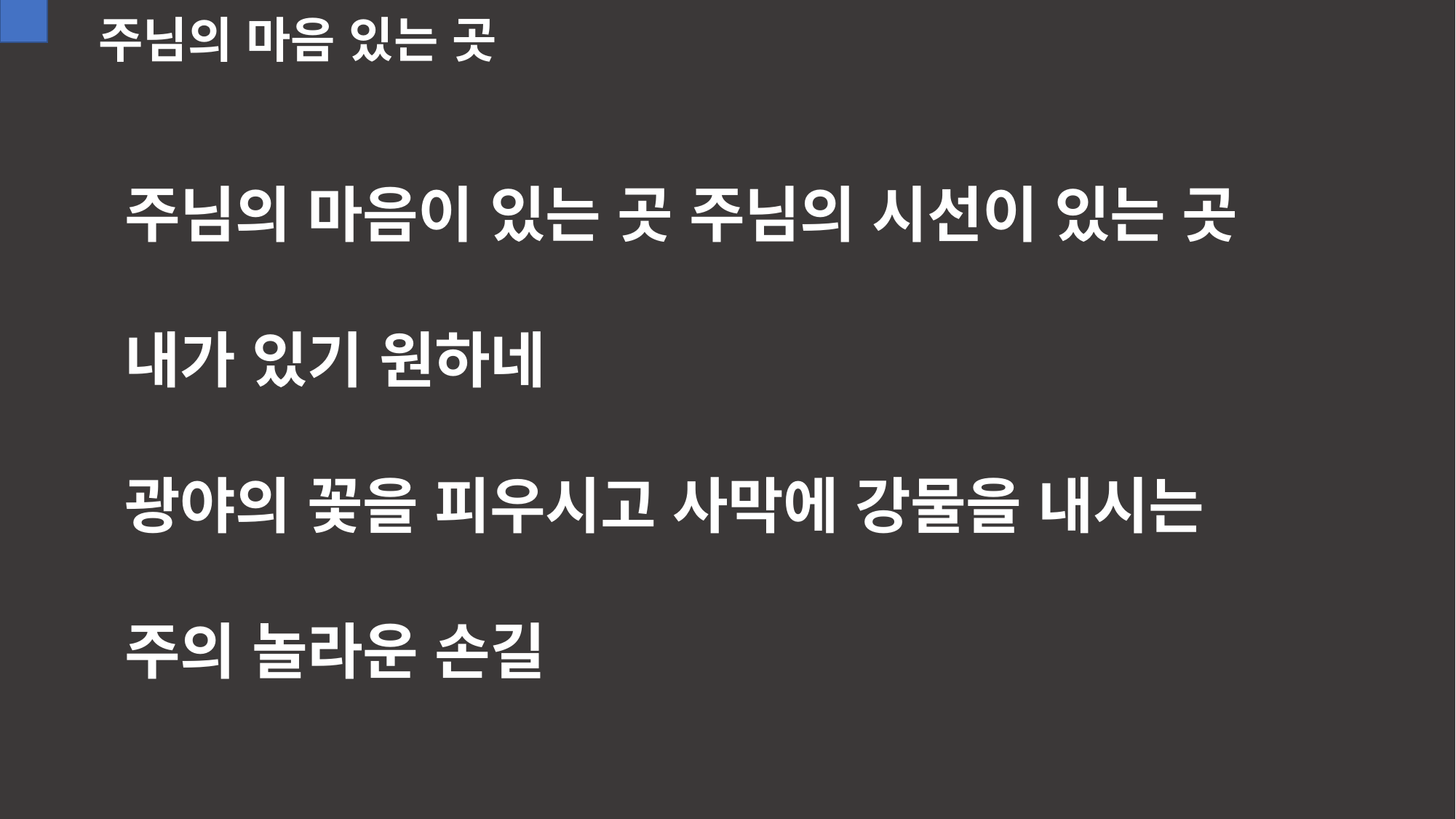

주님의 마음 있는 곳

주님의 마음이 있는 곳 주님의 시선이 있는 곳
내가 있기 원하네
광야의 꽃을 피우시고 사막에 강물을 내시는
주의 놀라운 손길